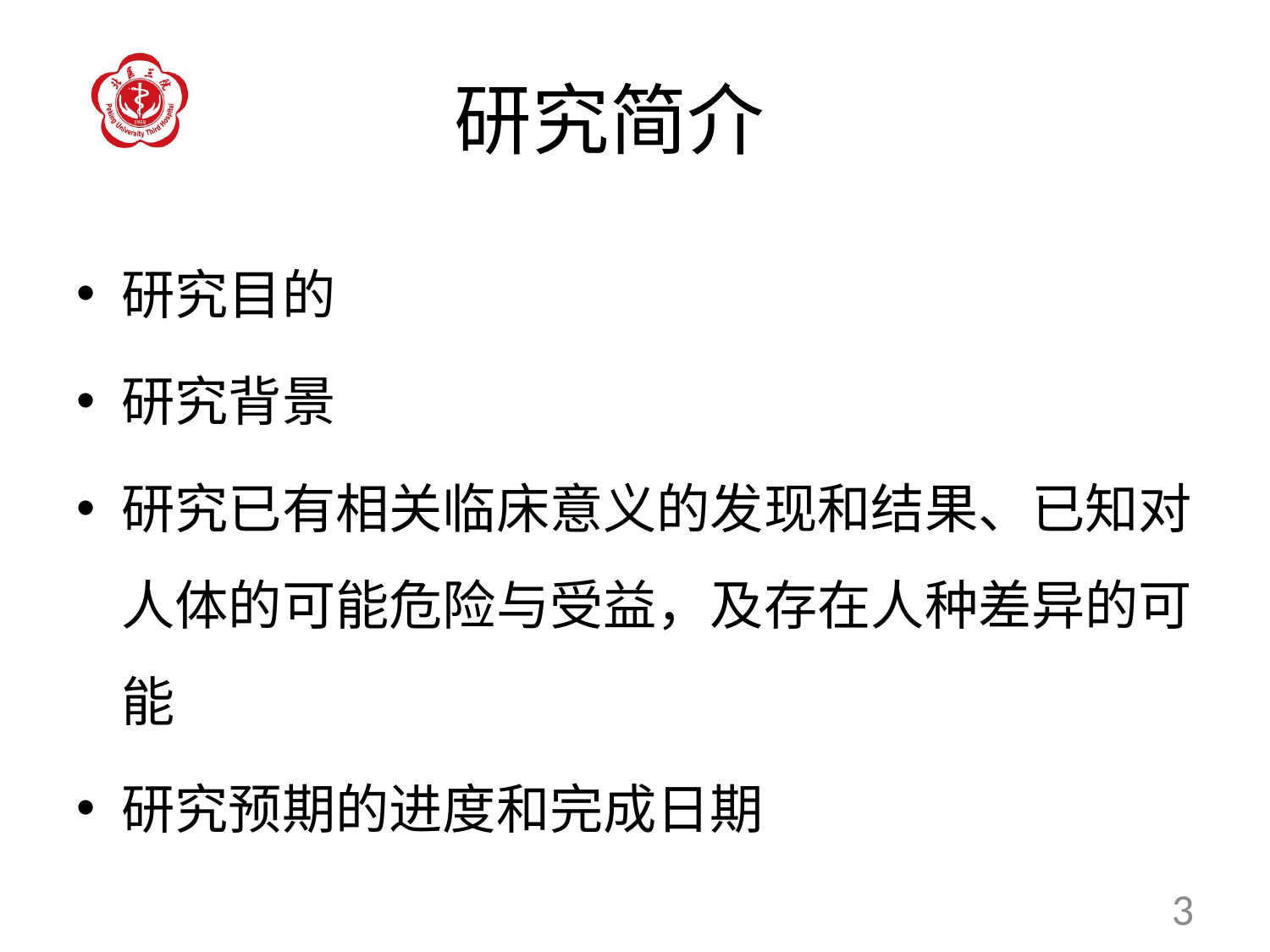

# 研究简介
研究目的
研究背景
研究已有相关临床意义的发现和结果、已知对人体的可能危险与受益，及存在人种差异的可能
研究预期的进度和完成日期

3